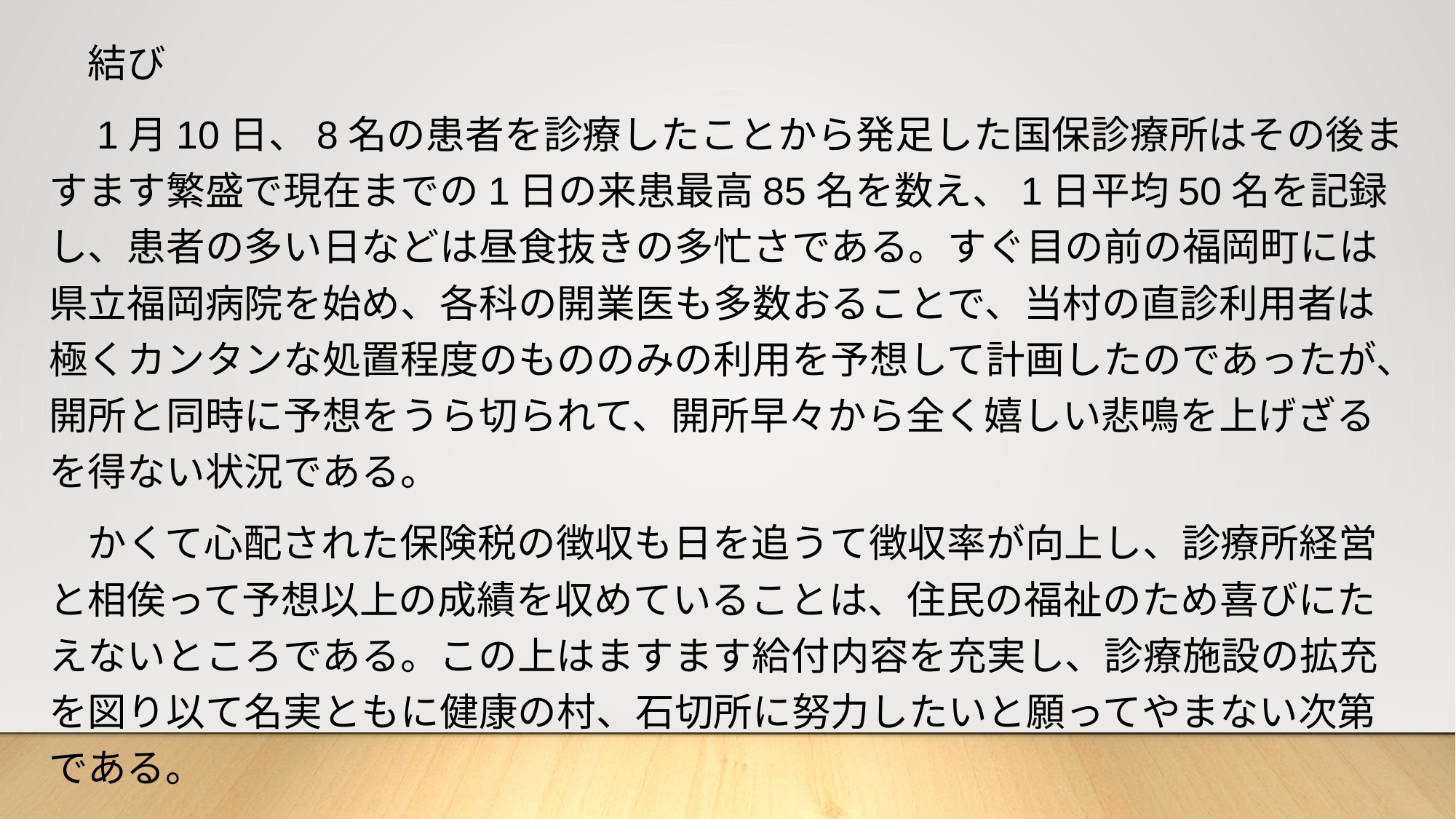

結び
　1月10日、8名の患者を診療したことから発足した国保診療所はその後ますます繁盛で現在までの1日の来患最高85名を数え、1日平均50名を記録し、患者の多い日などは昼食抜きの多忙さである。すぐ目の前の福岡町には県立福岡病院を始め、各科の開業医も多数おることで、当村の直診利用者は極くカンタンな処置程度のもののみの利用を予想して計画したのであったが、開所と同時に予想をうら切られて、開所早々から全く嬉しい悲鳴を上げざるを得ない状況である。
　かくて心配された保険税の徴収も日を追うて徴収率が向上し、診療所経営と相俟って予想以上の成績を収めていることは、住民の福祉のため喜びにたえないところである。この上はますます給付内容を充実し、診療施設の拡充を図り以て名実ともに健康の村、石切所に努力したいと願ってやまない次第である。